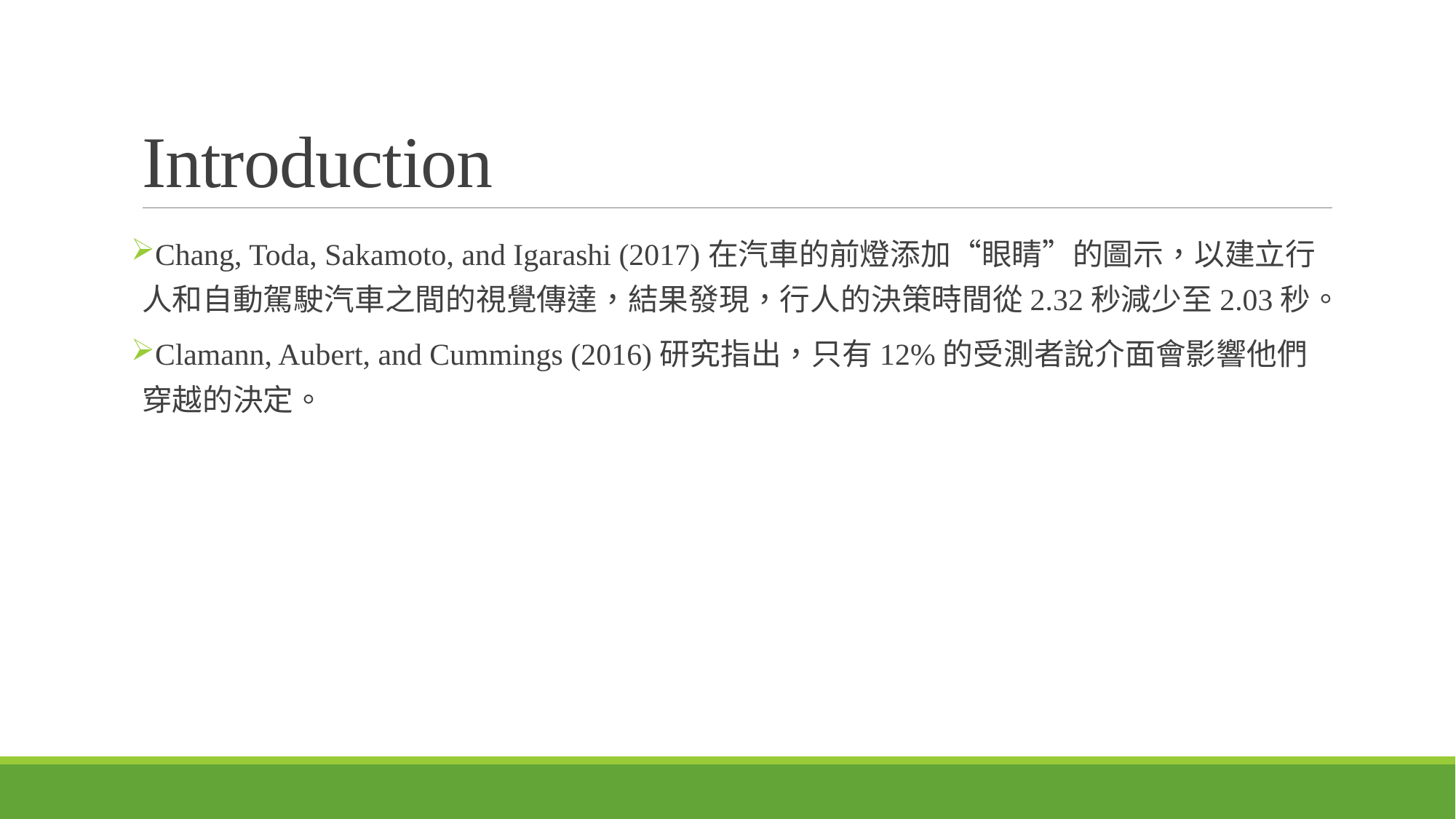

# Introduction
Chang, Toda, Sakamoto, and Igarashi (2017)在汽車的前燈添加“眼睛”的圖示，以建立行人和自動駕駛汽車之間的視覺傳達，結果發現，行人的決策時間從2.32秒減少至2.03秒。
Clamann, Aubert, and Cummings (2016)研究指出，只有12%的受測者說介面會影響他們穿越的決定。